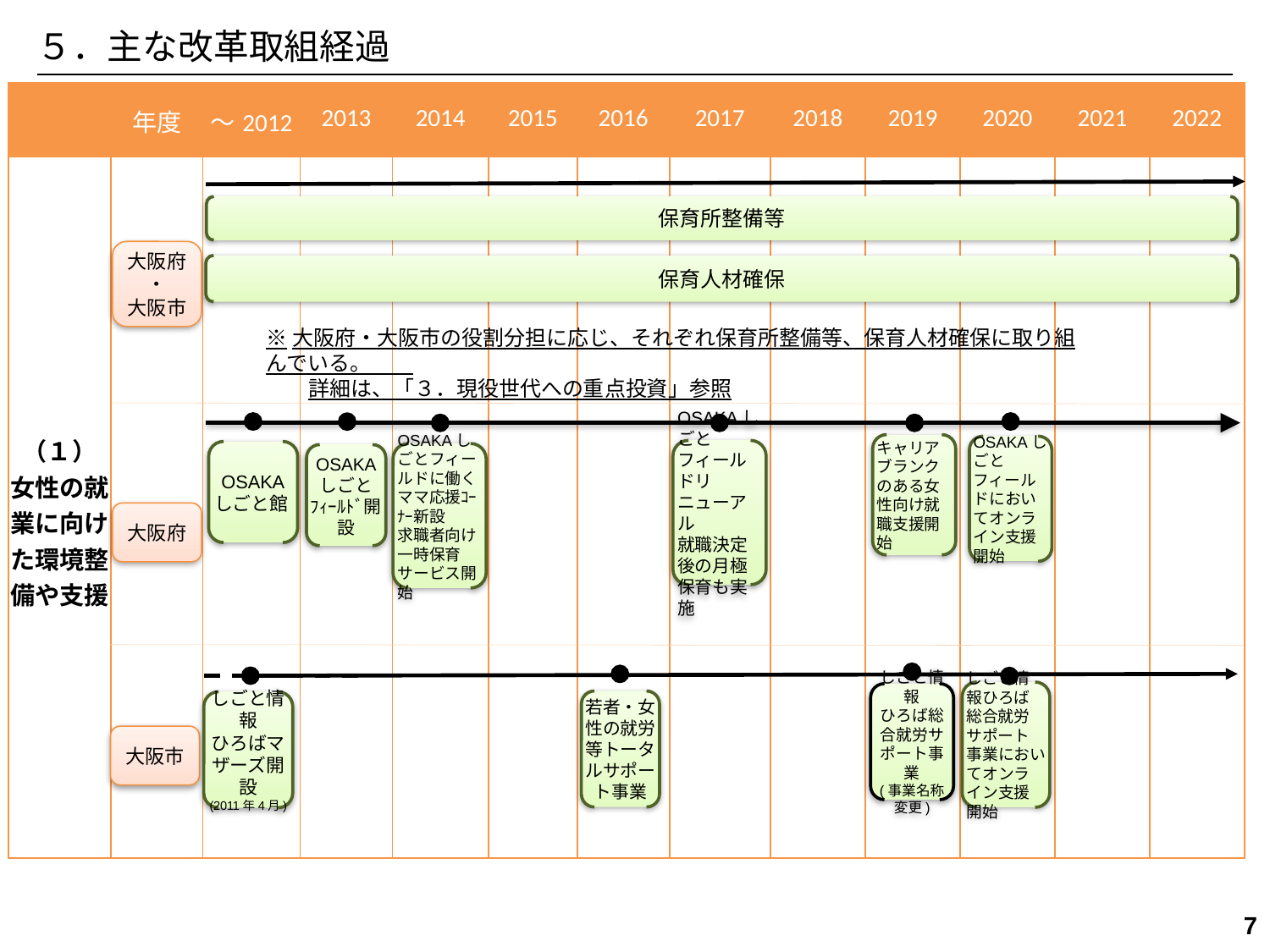

５．主な改革取組経過
|  | 年度 | ～2012 | 2013 | 2014 | 2015 | 2016 | 2017 | 2018 | 2019 | 2020 | 2021 | 2022 |
| --- | --- | --- | --- | --- | --- | --- | --- | --- | --- | --- | --- | --- |
| （１） 女性の就業に向けた環境整備や支援 |  |  |  |  |  |  |  |  |  |  |  |  |
保育所整備等
大阪府
・
大阪市
保育人材確保
※大阪府・大阪市の役割分担に応じ、それぞれ保育所整備等、保育人材確保に取り組んでいる。
　　詳細は、「３．現役世代への重点投資」参照

OSAKAしごとフィールドに働くママ応援ｺｰﾅｰ新設
求職者向け一時保育サービス開始
OSAKA
しごとﾌｨｰﾙﾄﾞ開設
キャリアブランクのある女性向け就職支援開始
OSAKAしごとフィールドにおいてオンライン支援開始
OSAKAしごとフィールドリニューアル
就職決定後の月極保育も実施
OSAKA
しごと館
大阪府

しごと情報ひろば総合就労サポート事業においてオンライン支援開始
しごと情報
ひろば総合就労サポート事業
(事業名称変更)
若者・女性の就労等トータルサポート事業
しごと情報
ひろばマザーズ開設
(2011年4月)
大阪市
7